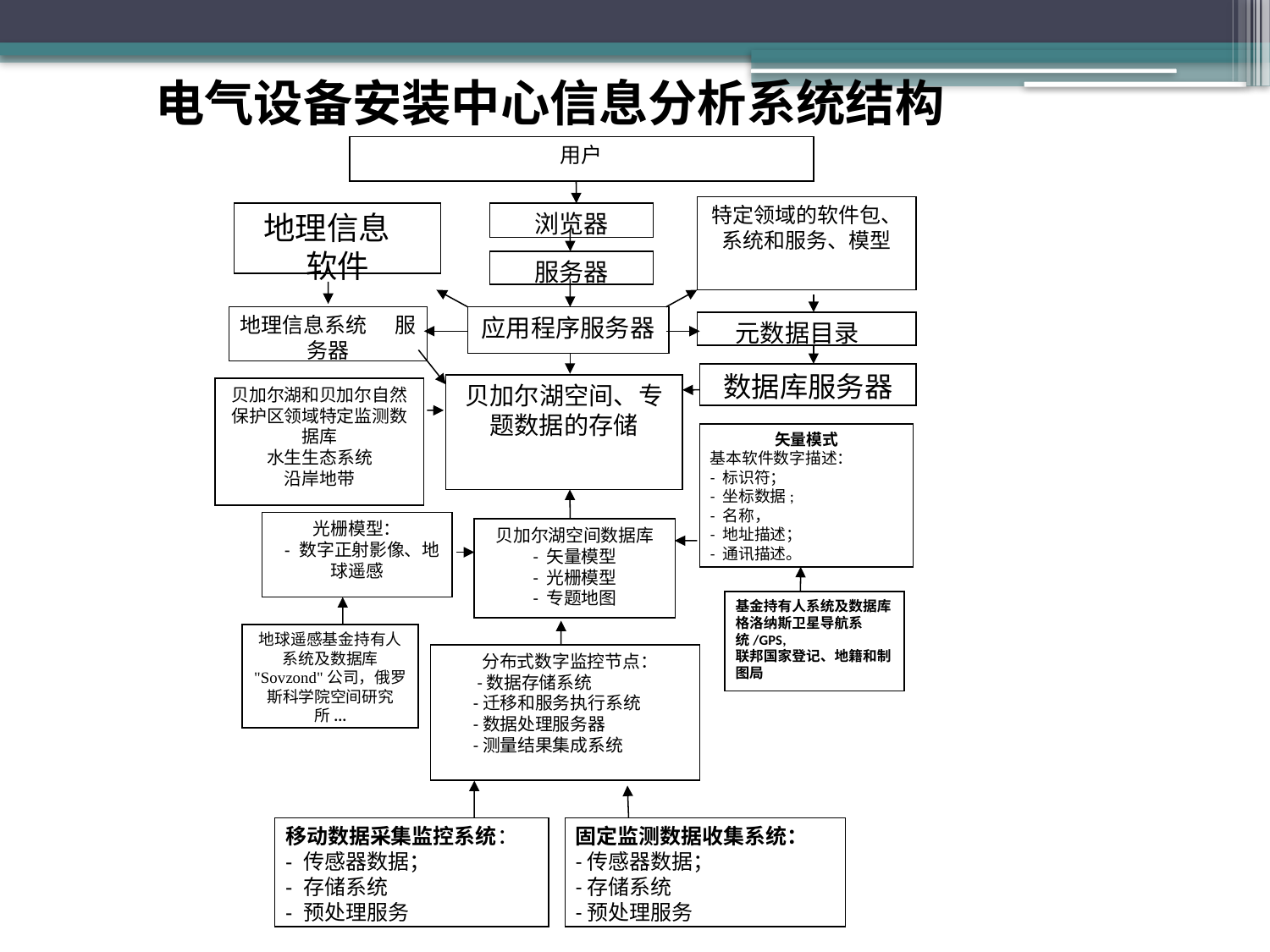

电气设备安装中心信息分析系统结构

用户

特定领域的软件包、系统和服务、模型
地理信息    软件
浏览器

服务器

地理信息系统      服务器
应用程序服务器
    元数据目录

数据库服务器
贝加尔湖空间、专题数据的存储
贝加尔湖和贝加尔自然保护区领域特定监测数据库
水生生态系统
沿岸地带

矢量模式
基本软件数字描述：
- 标识符；
- 坐标数据;
- 名称，
- 地址描述；
- 通讯描述。

光栅模型：
  - 数字正射影像、地球遥感
贝加尔湖空间数据库
- 矢量模型
- 光栅模型
- 专题地图

基金持有人系统及数据库
格洛纳斯卫星导航系统/GPS,
联邦国家登记、地籍和制图局

地球遥感基金持有人系统及数据库
"Sovzond"公司，俄罗斯科学院空间研究所...
          分布式数字监控节点：
         -数据存储系统
        -迁移和服务执行系统
        -数据处理服务器
        -测量结果集成系统

移动数据采集监控系统：
- 传感器数据；
- 存储系统
- 预处理服务
固定监测数据收集系统：
-传感器数据；
-存储系统
-预处理服务